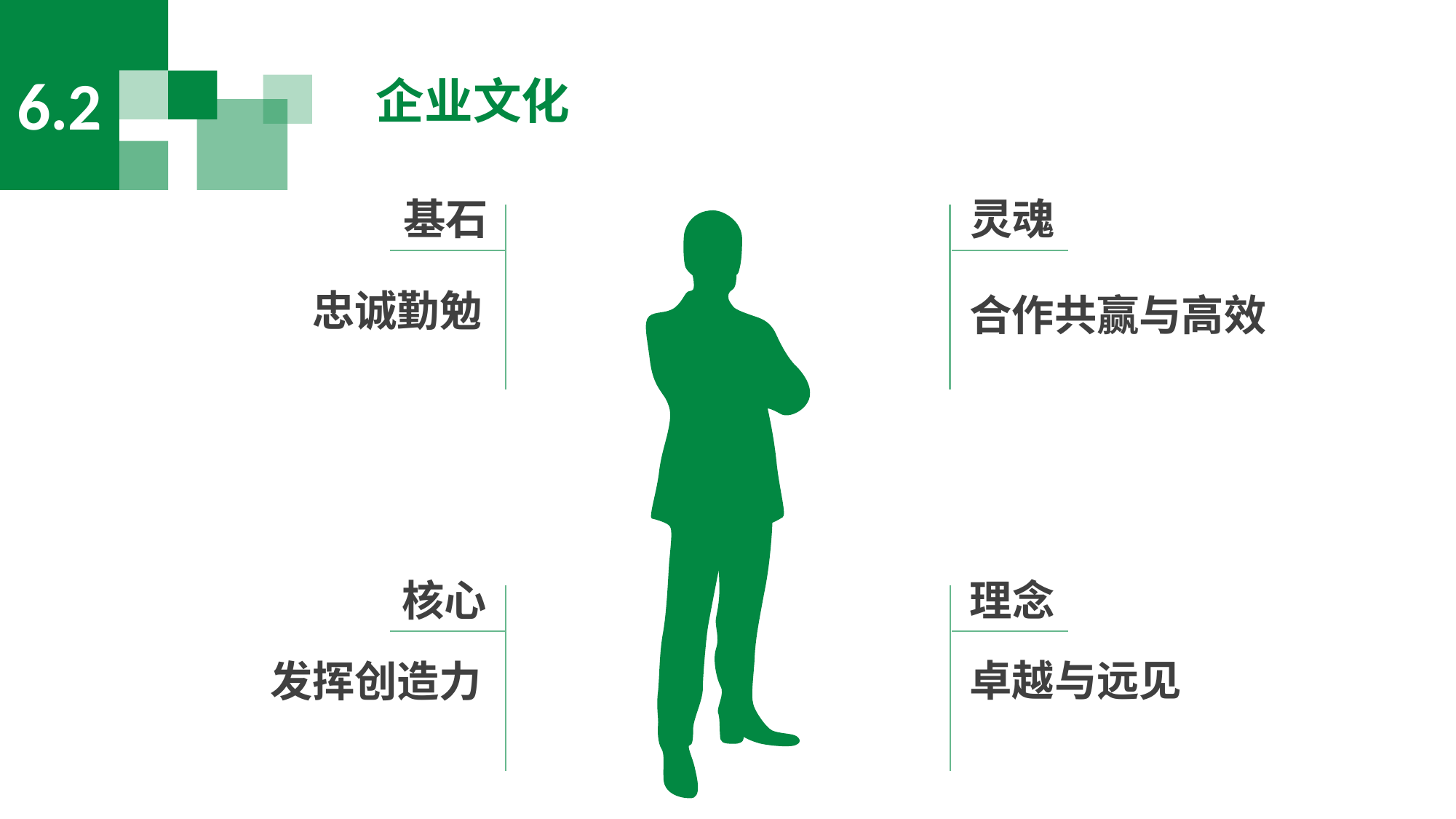

6.2
企业文化
基石
灵魂

忠诚勤勉

合作共赢与高效

核心
理念
卓越与远见
发挥创造力